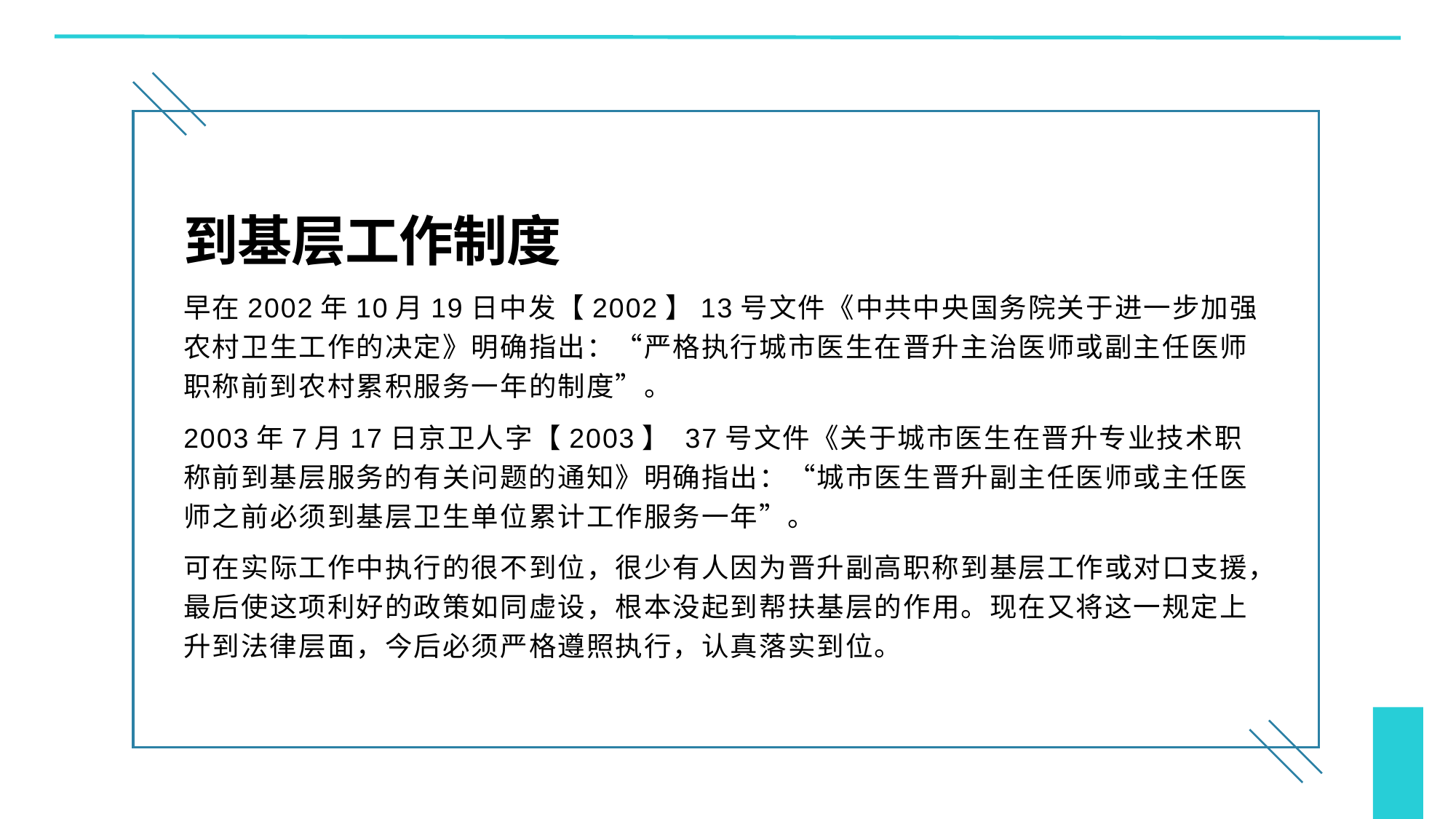

到基层工作制度
早在2002年10月19日中发【2002】13号文件《中共中央国务院关于进一步加强农村卫生工作的决定》明确指出：“严格执行城市医生在晋升主治医师或副主任医师职称前到农村累积服务一年的制度”。
2003年7月17日京卫人字【2003】 37号文件《关于城市医生在晋升专业技术职称前到基层服务的有关问题的通知》明确指出：“城市医生晋升副主任医师或主任医师之前必须到基层卫生单位累计工作服务一年”。
可在实际工作中执行的很不到位，很少有人因为晋升副高职称到基层工作或对口支援，最后使这项利好的政策如同虚设，根本没起到帮扶基层的作用。现在又将这一规定上升到法律层面，今后必须严格遵照执行，认真落实到位。